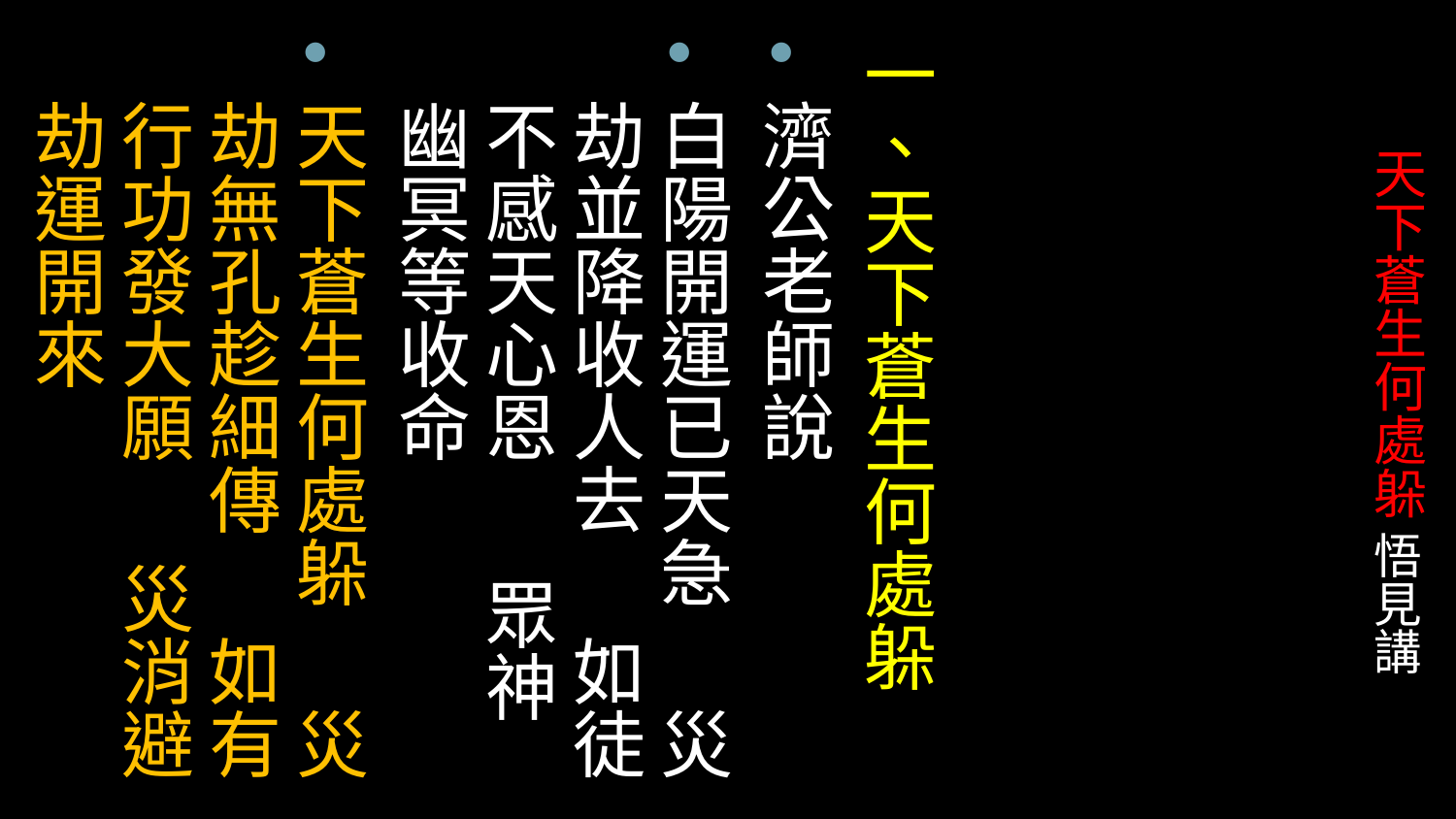

一、天下蒼生何處躲
濟公老師說
白陽開運已天急      災劫並降收人去      如徒不感天心恩       眾神幽冥等收命
天下蒼生何處躲      災劫無孔趁細傳      如有行功發大願      災消避劫運開來
# 天下蒼生何處躲 悟見講